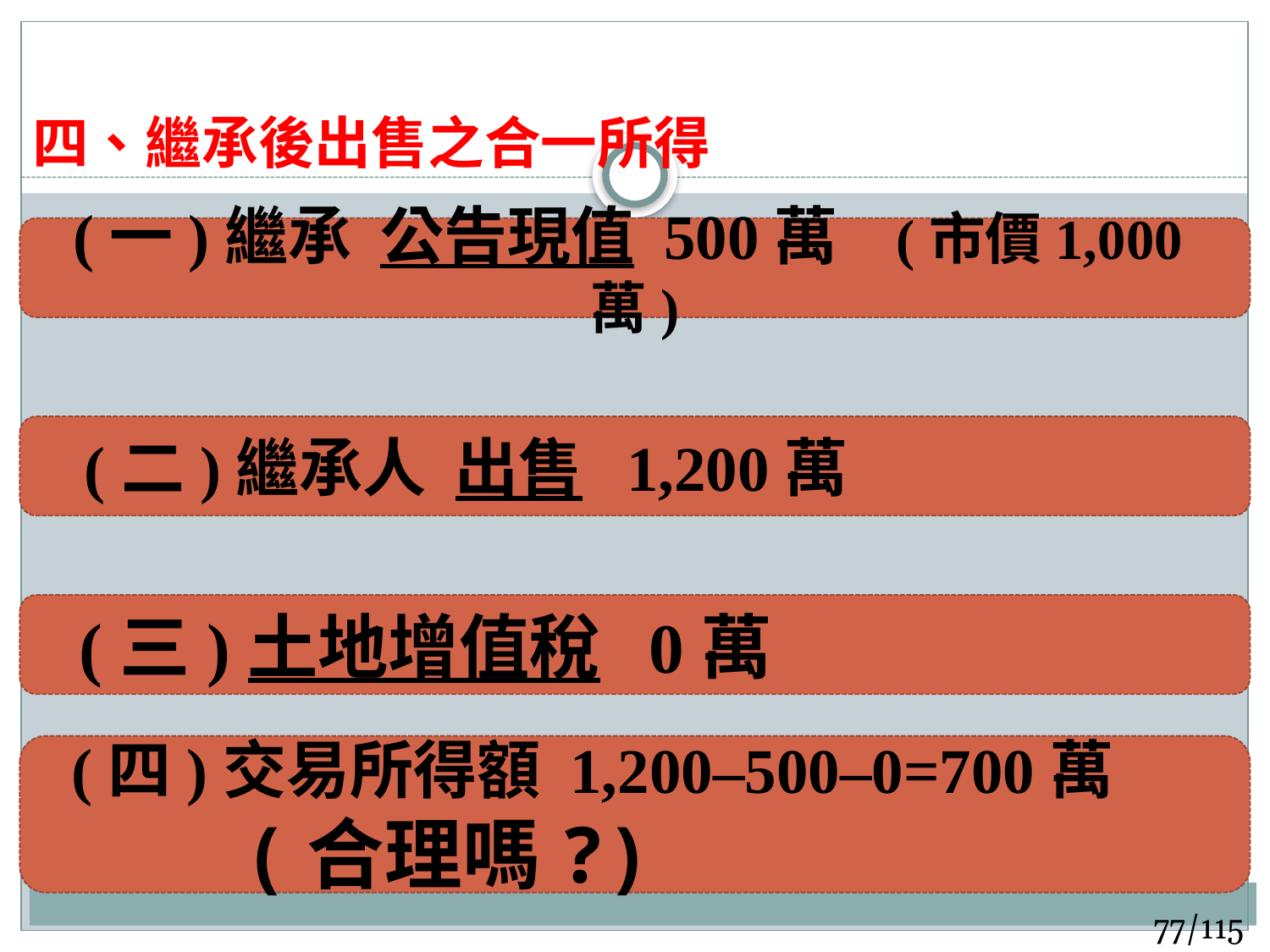

# 四、繼承後出售之合一所得

(一)繼承  公告現值 500萬   (市價1,000萬)
   (二)繼承人  出售  1,200萬
 (三)土地增值稅  0萬
  (四)交易所得額 1,200–500–0=700萬
             (合理嗎?)